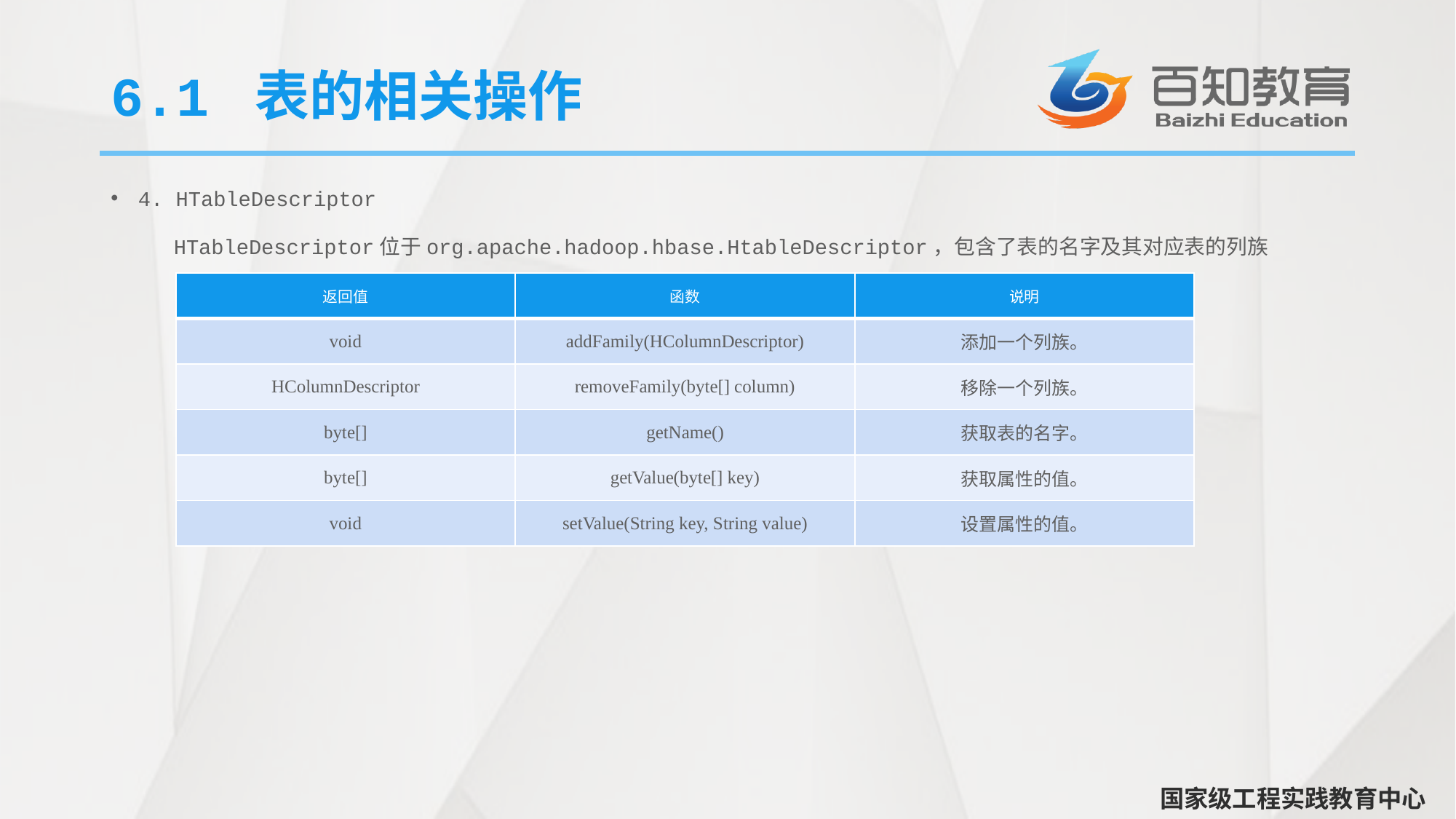

# 6.1 表的相关操作
4. HTableDescriptor
     HTableDescriptor位于org.apache.hadoop.hbase.HtableDescriptor，包含了表的名字及其对应表的列族

| 返回值 | 函数 | 说明 |
| --- | --- | --- |
| void | addFamily(HColumnDescriptor) | 添加一个列族。 |
| HColumnDescriptor | removeFamily(byte[] column) | 移除一个列族。 |
| byte[] | getName() | 获取表的名字。 |
| byte[] | getValue(byte[] key) | 获取属性的值。 |
| void | setValue(String key, String value) | 设置属性的值。 |